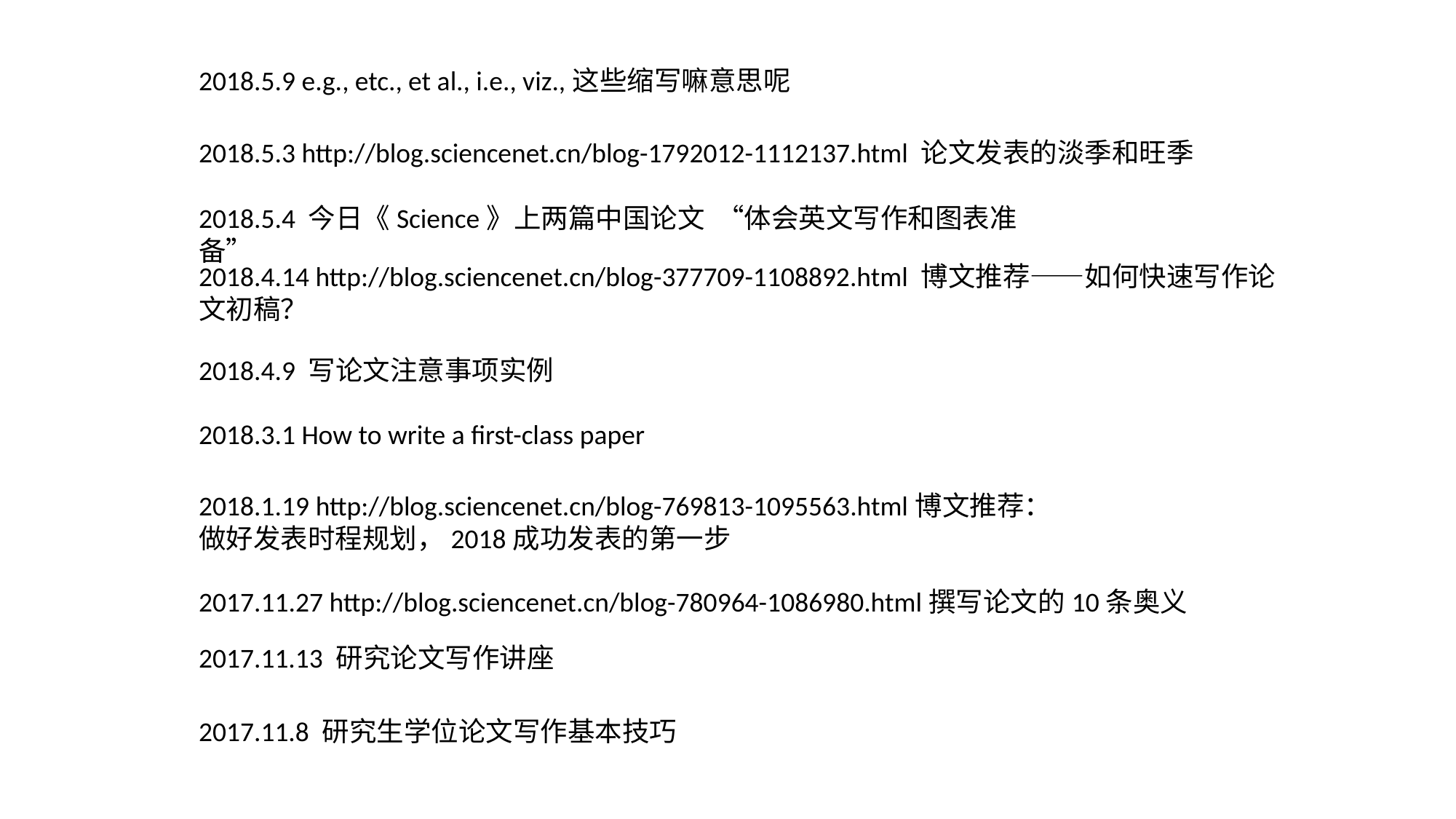

2018.5.9 e.g., etc., et al., i.e., viz.,这些缩写嘛意思呢
2018.5.3 http://blog.sciencenet.cn/blog-1792012-1112137.html 论文发表的淡季和旺季
2018.5.4 今日《Science》上两篇中国论文  “体会英文写作和图表准备”
2018.4.14 http://blog.sciencenet.cn/blog-377709-1108892.html 博文推荐——如何快速写作论文初稿？
2018.4.9 写论文注意事项实例
2018.3.1 How to write a first-class paper
2018.1.19 http://blog.sciencenet.cn/blog-769813-1095563.html博文推荐：做好发表时程规划，2018成功发表的第一步
2017.11.27 http://blog.sciencenet.cn/blog-780964-1086980.html撰写论文的10条奥义
2017.11.13 研究论文写作讲座
2017.11.8 研究生学位论文写作基本技巧